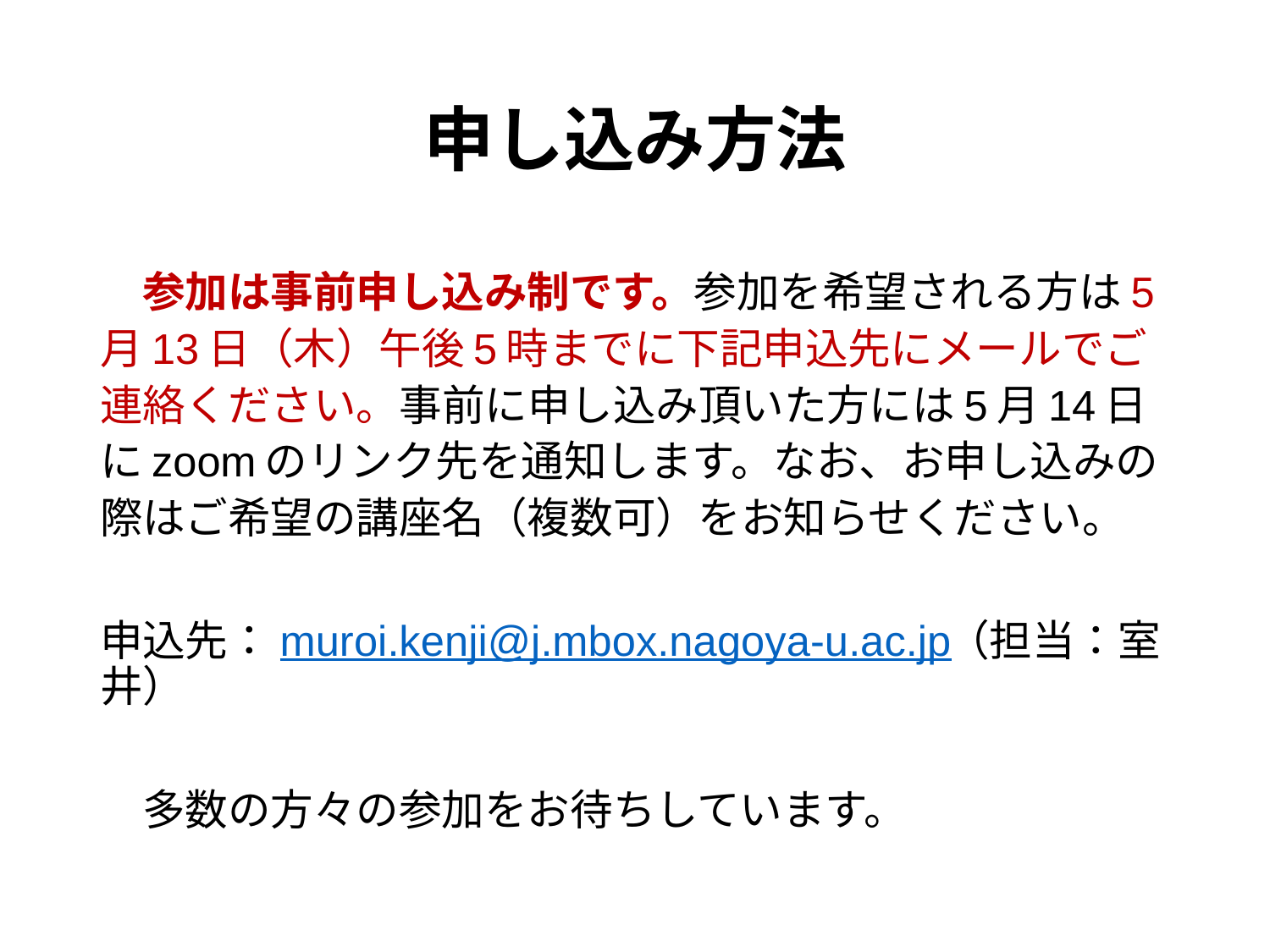

# 申し込み方法
　参加は事前申し込み制です。参加を希望される方は5月13日（木）午後5時までに下記申込先にメールでご連絡ください。事前に申し込み頂いた方には5月14日にzoomのリンク先を通知します。なお、お申し込みの際はご希望の講座名（複数可）をお知らせください。

申込先：muroi.kenji@j.mbox.nagoya-u.ac.jp（担当：室井）

　多数の方々の参加をお待ちしています。